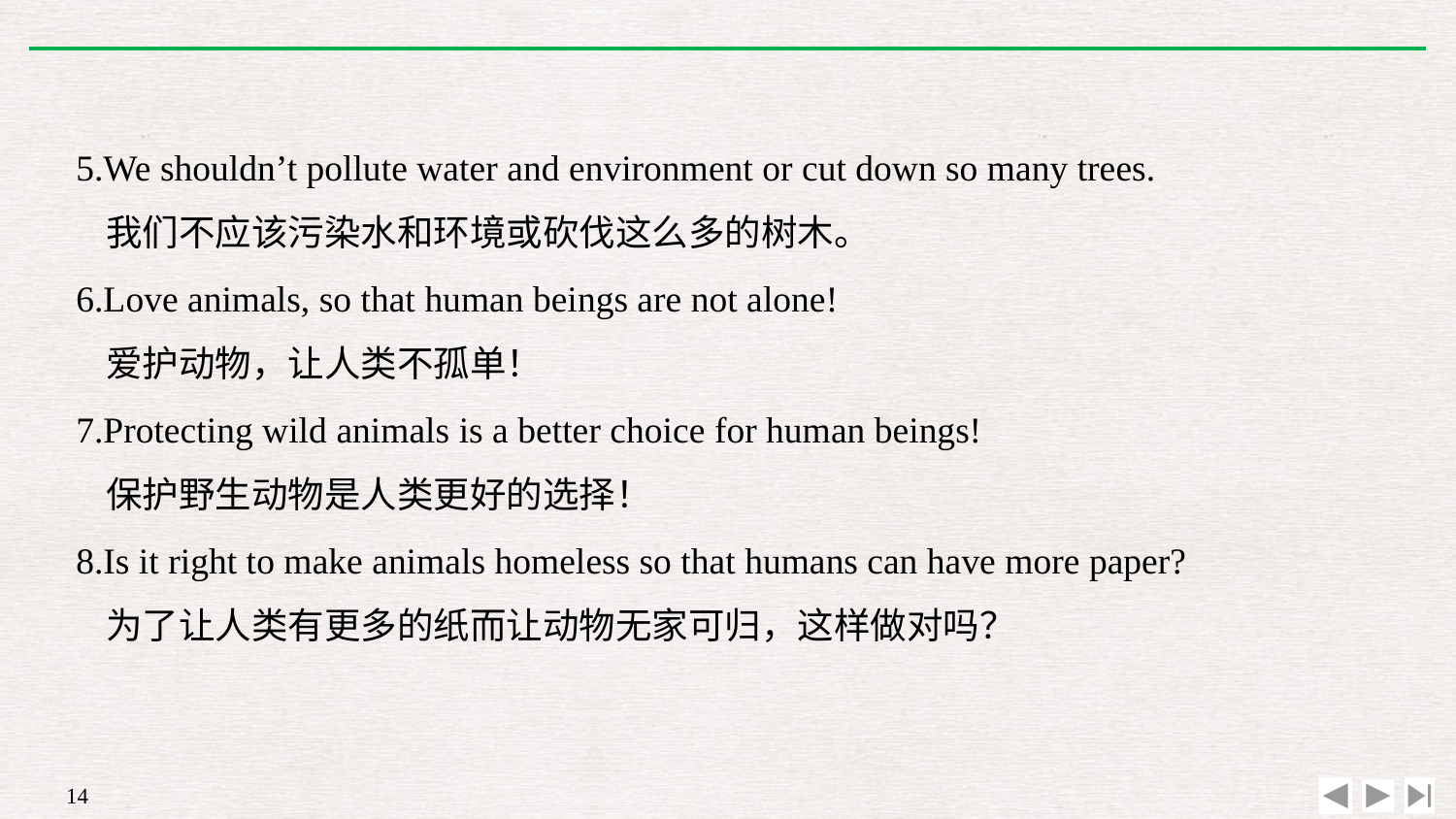

5.We shouldn’t pollute water and environment or cut down so many trees.
	我们不应该污染水和环境或砍伐这么多的树木。
6.Love animals, so that human beings are not alone!
	爱护动物，让人类不孤单！
7.Protecting wild animals is a better choice for human beings!
	保护野生动物是人类更好的选择！
8.Is it right to make animals homeless so that humans can have more paper?
	为了让人类有更多的纸而让动物无家可归，这样做对吗？